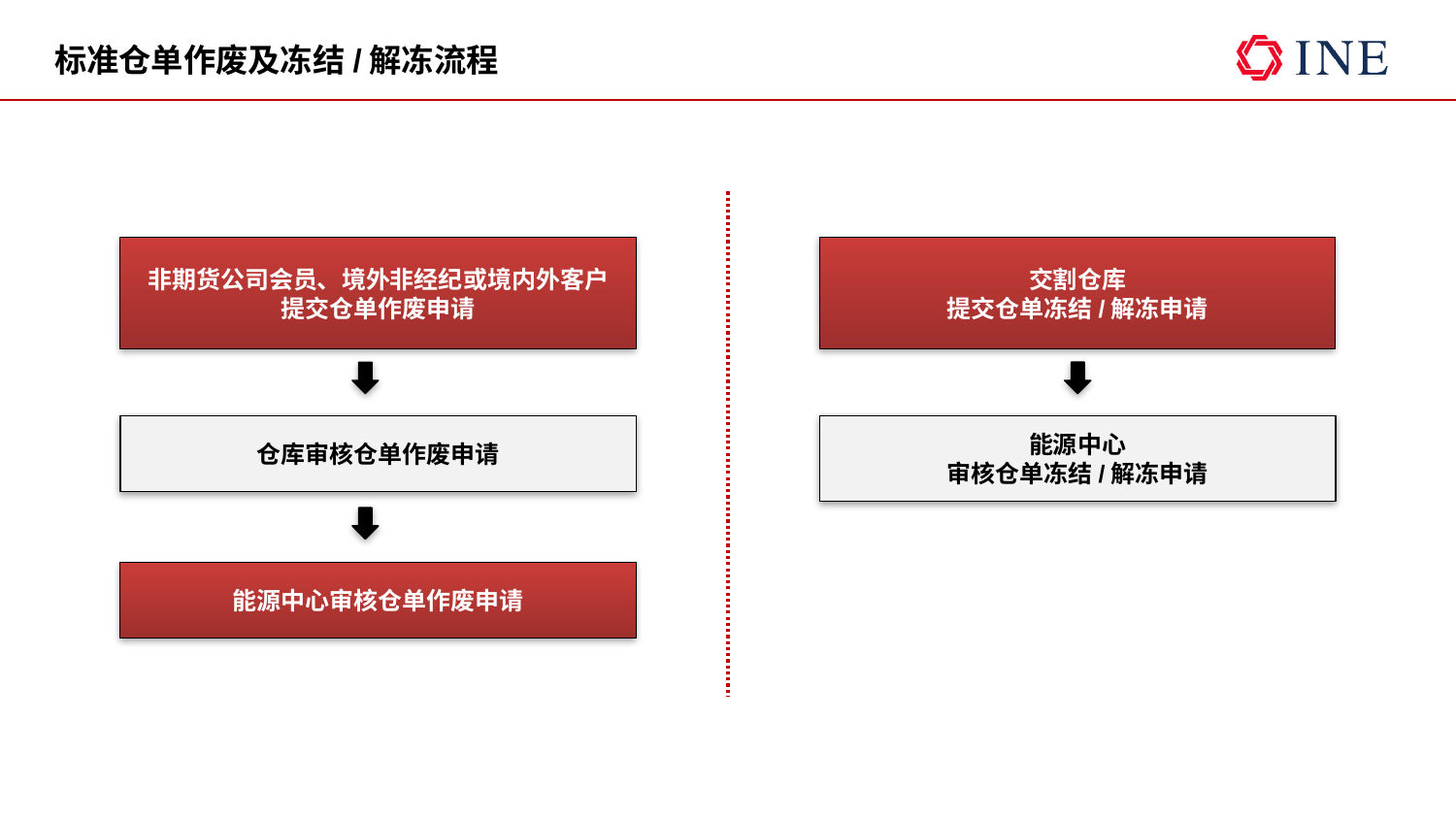

# 标准仓单作废及冻结/解冻流程
非期货公司会员、境外非经纪或境内外客户
提交仓单作废申请
交割仓库
提交仓单冻结/解冻申请

仓库审核仓单作废申请
能源中心
审核仓单冻结/解冻申请

能源中心审核仓单作废申请